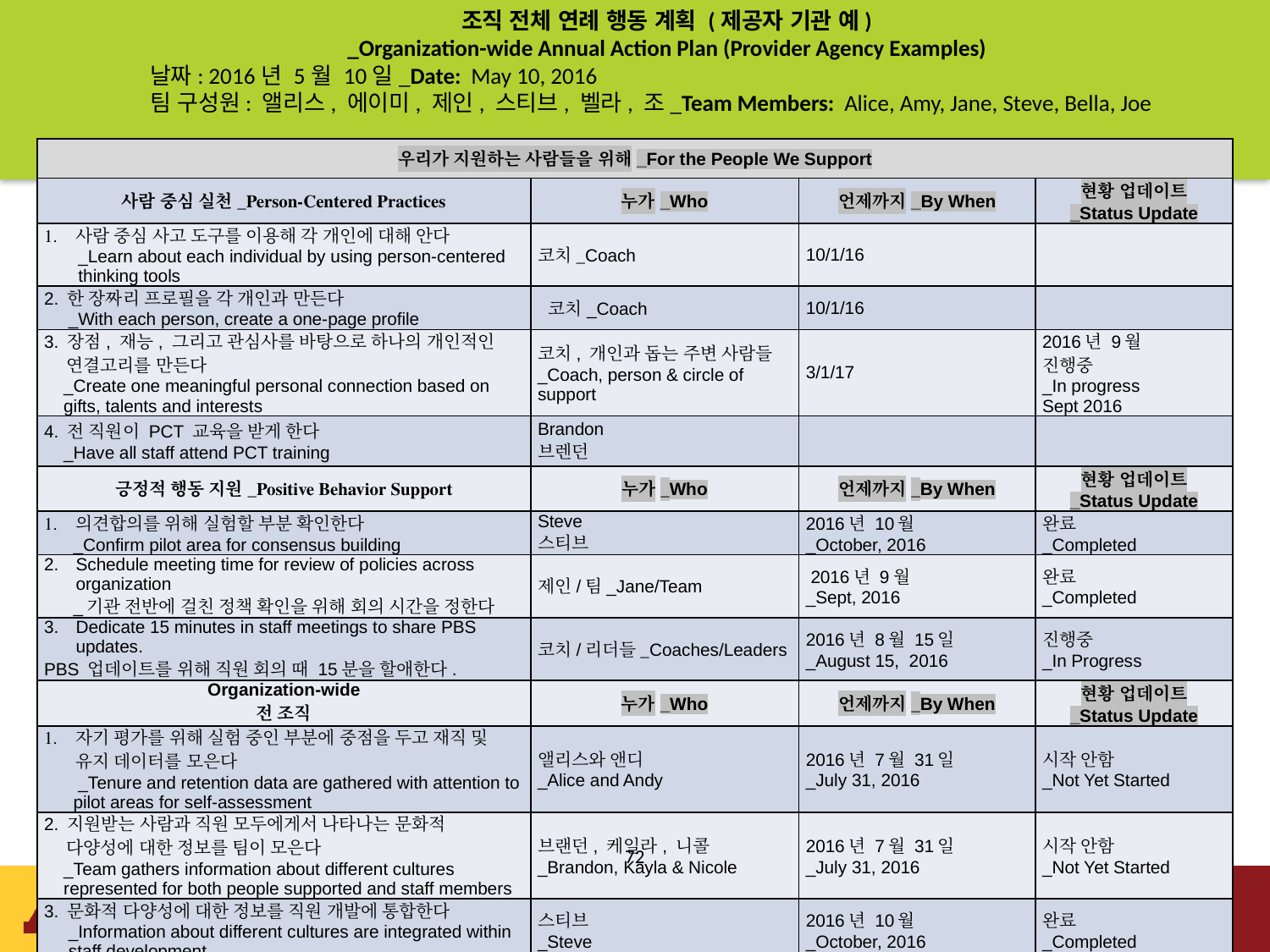

조직 전체 연례 행동 계획 (제공자 기관 예)
_Organization-wide Annual Action Plan (Provider Agency Examples)
날짜: 2016년 5월 10일_Date:  May 10, 2016
팀 구성원: 앨리스, 에이미, 제인, 스티브, 벨라, 조_Team Members:  Alice, Amy, Jane, Steve, Bella, Joe
| 우리가 지원하는 사람들을 위해\_For the People We Support |  |  |  |
| --- | --- | --- | --- |
| 사람 중심 실천\_Person-Centered Practices | 누가\_Who | 언제까지\_By When | 현황 업데이트 \_Status Update |
| 사람 중심 사고 도구를 이용해 각 개인에 대해 안다 \_Learn about each individual by using person-centered thinking tools | 코치\_Coach | 10/1/16 |  |
| 2. 한 장짜리 프로필을 각 개인과 만든다 \_With each person, create a one-page profile | 코치\_Coach | 10/1/16 |  |
| 3. 장점, 재능, 그리고 관심사를 바탕으로 하나의 개인적인 연결고리를 만든다 \_Create one meaningful personal connection based on gifts, talents and interests | 코치, 개인과 돕는 주변 사람들 \_Coach, person & circle of support | 3/1/17 | 2016년 9월 진행중 \_In progress Sept 2016 |
| 4. 전 직원이 PCT 교육을 받게 한다 \_Have all staff attend PCT training | Brandon 브렌던 |  |  |
| 긍정적 행동 지원\_Positive Behavior Support | 누가\_Who | 언제까지\_By When | 현황 업데이트 \_Status Update |
| 의견합의를 위해 실험할 부분 확인한다 \_Confirm pilot area for consensus building | Steve 스티브 | 2016년 10월 \_October, 2016 | 완료 \_Completed |
| Schedule meeting time for review of policies across organization \_기관 전반에 걸친 정책 확인을 위해 회의 시간을 정한다 | 제인/팀\_Jane/Team | 2016년 9월 \_Sept, 2016 | 완료 \_Completed |
| Dedicate 15 minutes in staff meetings to share PBS updates. PBS 업데이트를 위해 직원 회의 때 15분을 할애한다. | 코치/리더들\_Coaches/Leaders | 2016년 8월 15일 \_August 15, 2016 | 진행중 \_In Progress |
| Organization-wide 전 조직 | 누가\_Who | 언제까지\_By When | 현황 업데이트 \_Status Update |
| 자기 평가를 위해 실험 중인 부분에 중점을 두고 재직 및 유지 데이터를 모은다 \_Tenure and retention data are gathered with attention to pilot areas for self-assessment | 앨리스와 앤디 \_Alice and Andy | 2016년 7월 31일 \_July 31, 2016 | 시작 안함 \_Not Yet Started |
| 2. 지원받는 사람과 직원 모두에게서 나타나는 문화적 다양성에 대한 정보를 팀이 모은다 \_Team gathers information about different cultures represented for both people supported and staff members | 브랜던, 케일라, 니콜 \_Brandon, Kayla & Nicole | 2016년 7월 31일 \_July 31, 2016 | 시작 안함 \_Not Yet Started |
| 3. 문화적 다양성에 대한 정보를 직원 개발에 통합한다 \_Information about different cultures are integrated within staff development | 스티브 \_Steve | 2016년 10월 \_October, 2016 | 완료 \_Completed |
                                                                                                                                                                                                                                                                                     72